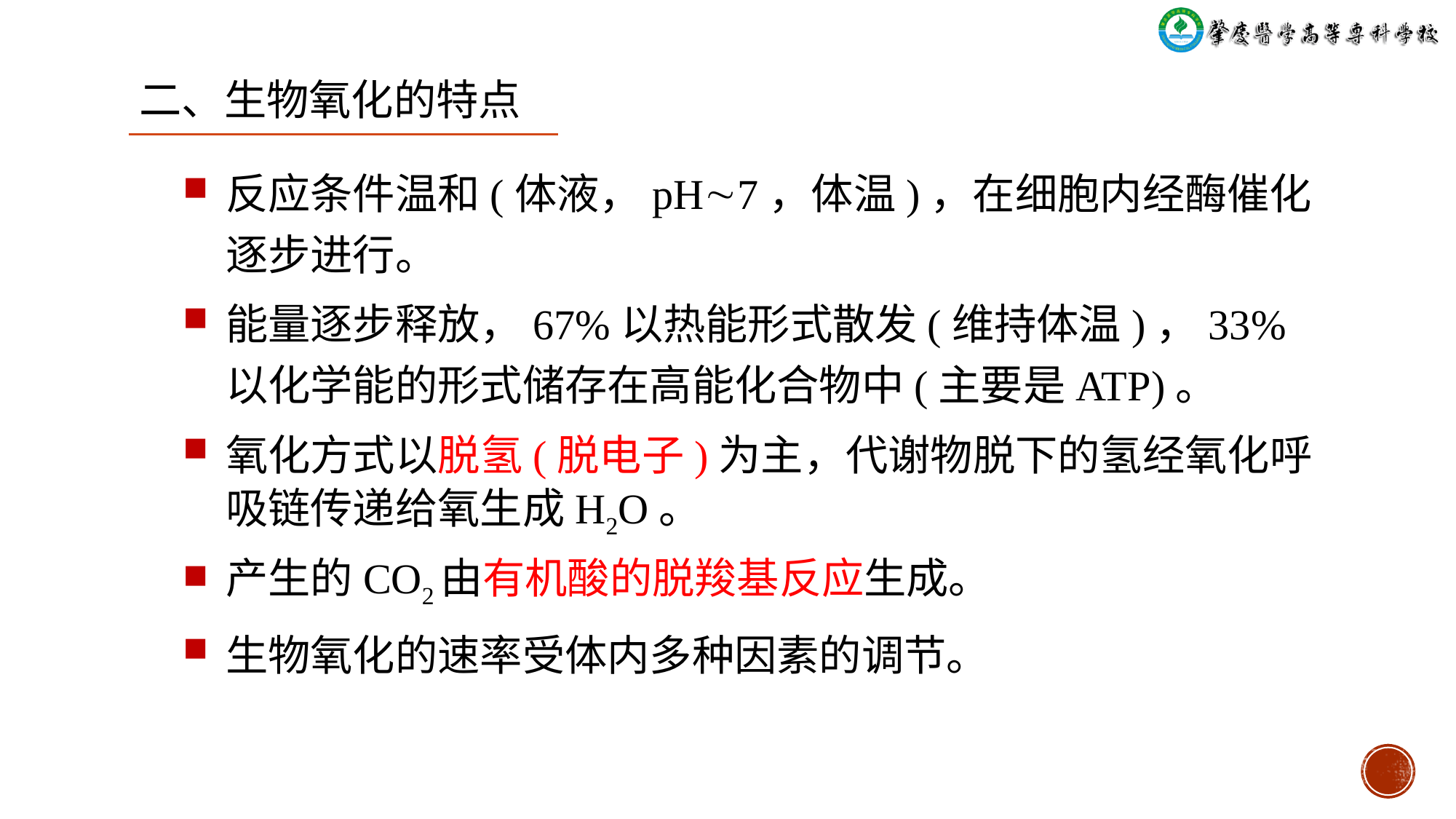

二、生物氧化的特点
反应条件温和(体液，pH∼7，体温)，在细胞内经酶催化逐步进行。
能量逐步释放，67%以热能形式散发(维持体温)，33%以化学能的形式储存在高能化合物中(主要是ATP)。
氧化方式以脱氢(脱电子)为主，代谢物脱下的氢经氧化呼吸链传递给氧生成H2O。
产生的CO2由有机酸的脱羧基反应生成。
生物氧化的速率受体内多种因素的调节。